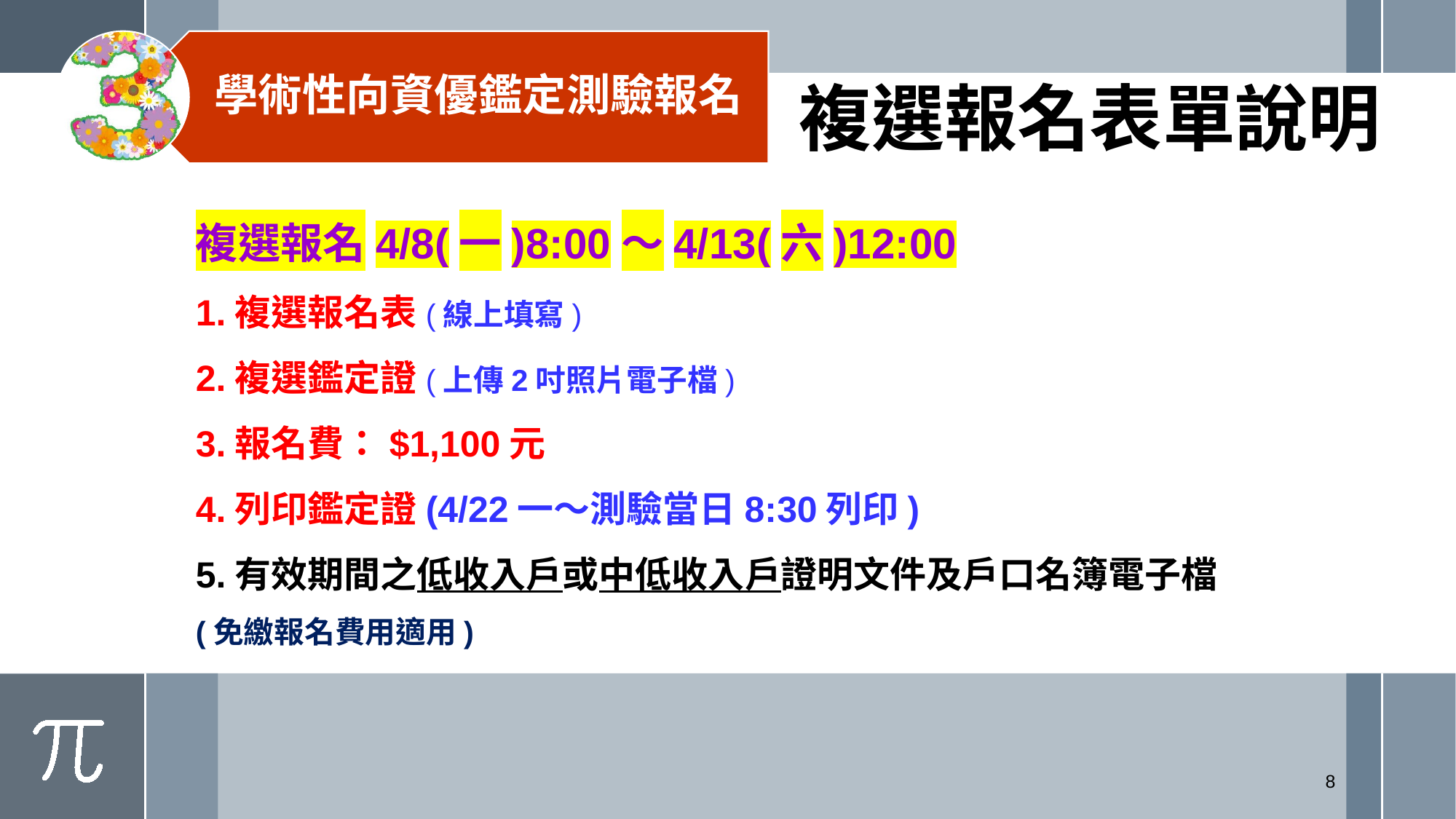

學術性向資優鑑定測驗報名
複選報名表單說明
# 複選報名4/8(一)8:00～4/13(六)12:00 1.複選報名表(線上填寫) 2.複選鑑定證(上傳2吋照片電子檔) 3.報名費：$1,100元 4.列印鑑定證(4/22一～測驗當日8:30列印) 5.有效期間之低收入戶或中低收入戶證明文件及戶口名簿電子檔(免繳報名費用適用)
8